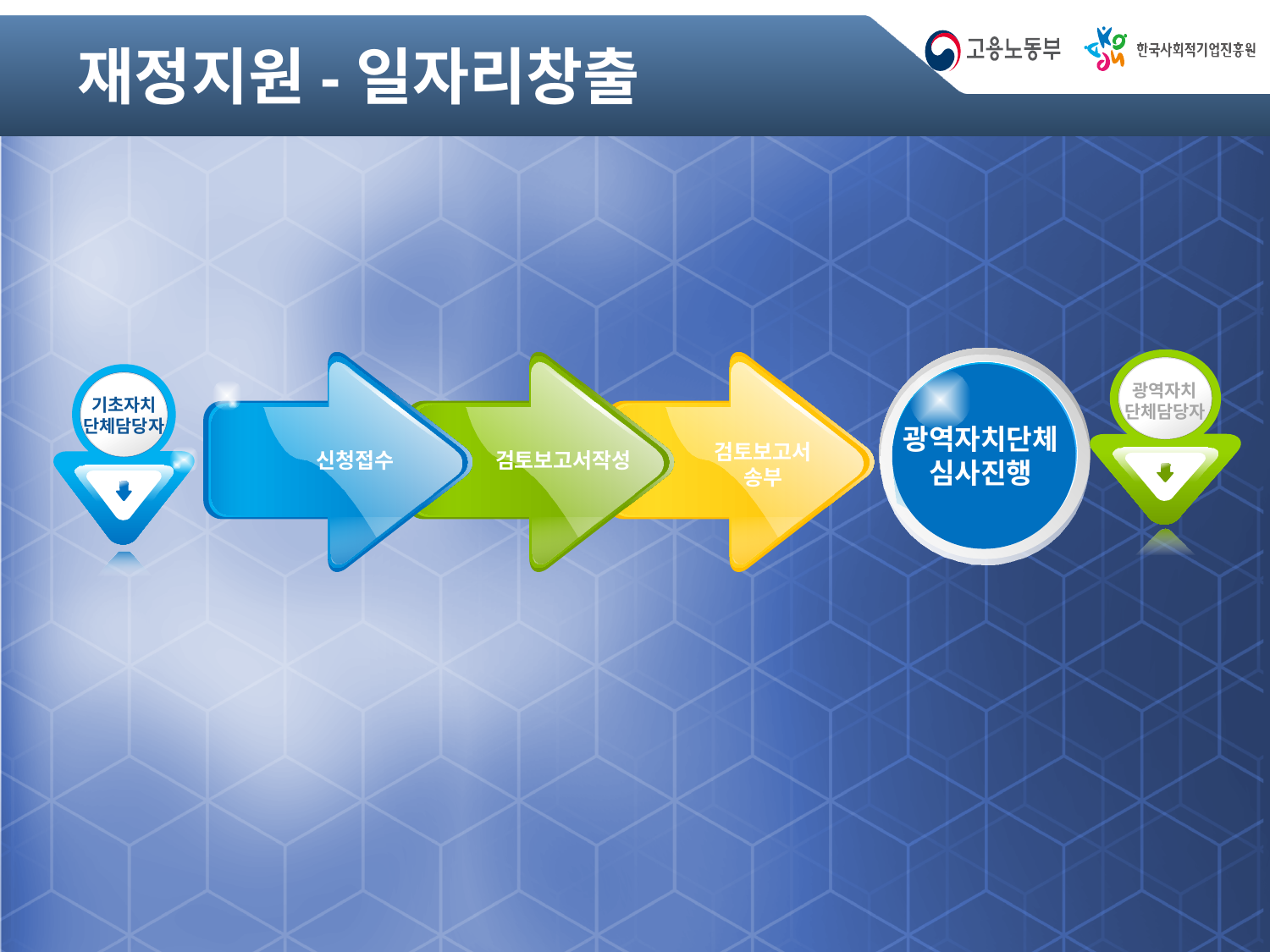

# 재정지원-일자리창출

신청접수

검토보고서작성

검토보고서 송부

광역자치단체 심사진행

광역자치
단체담당자

기초자치
단체담당자